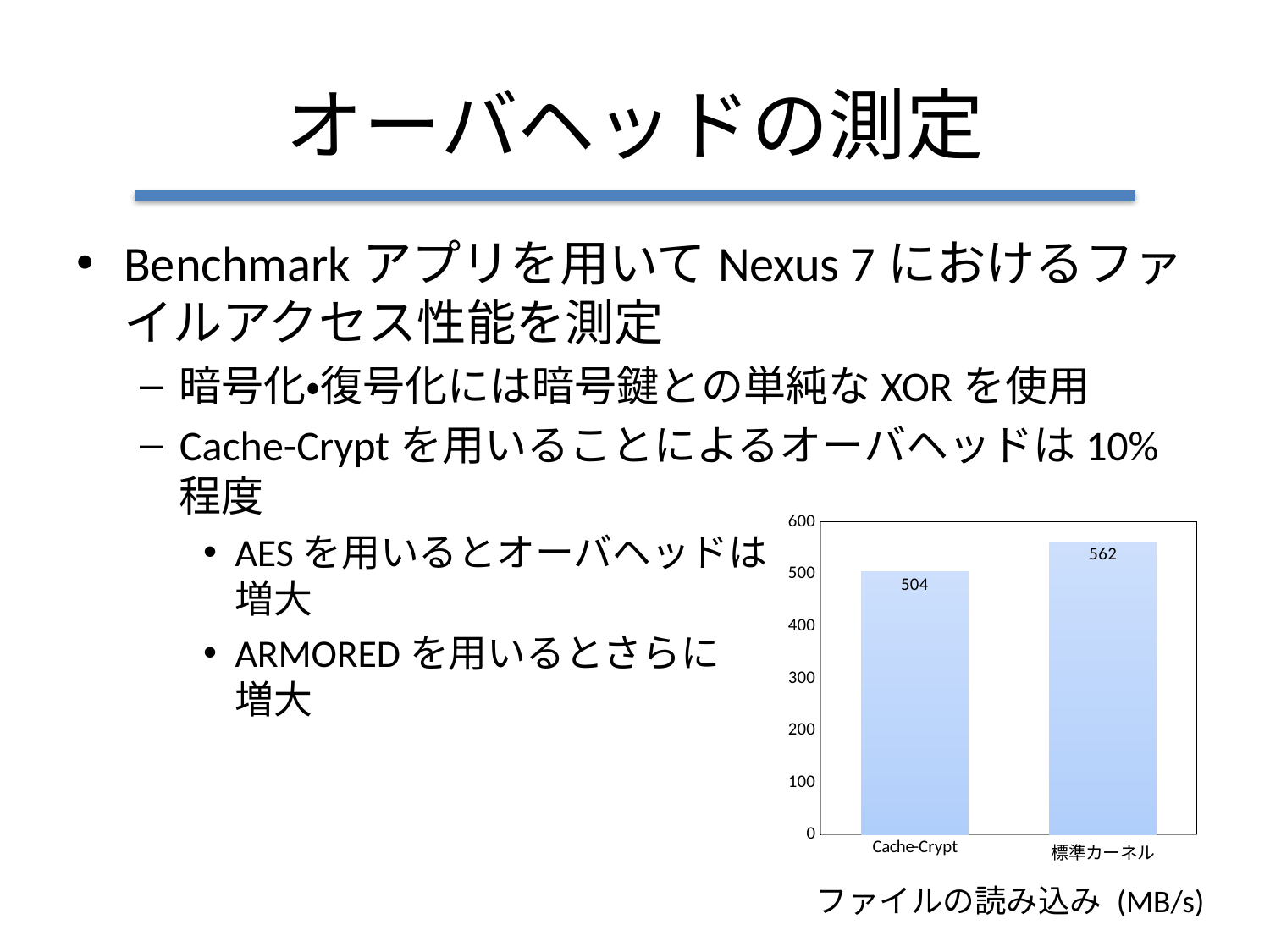

# オーバヘッドの測定
Benchmarkアプリを用いてNexus 7におけるファイルアクセス性能を測定
暗号化・復号化には暗号鍵との単純なXORを使用
Cache-Cryptを用いることによるオーバヘッドは10%程度
AESを用いるとオーバヘッドは
増大
ARMOREDを用いるとさらに
増大

### Chart

| Category | Read |
|---|---|
| Cache-Crypt | 504.0 |
| 標準カーネル | 562.0 |
ファイルの読み込み (MB/s)